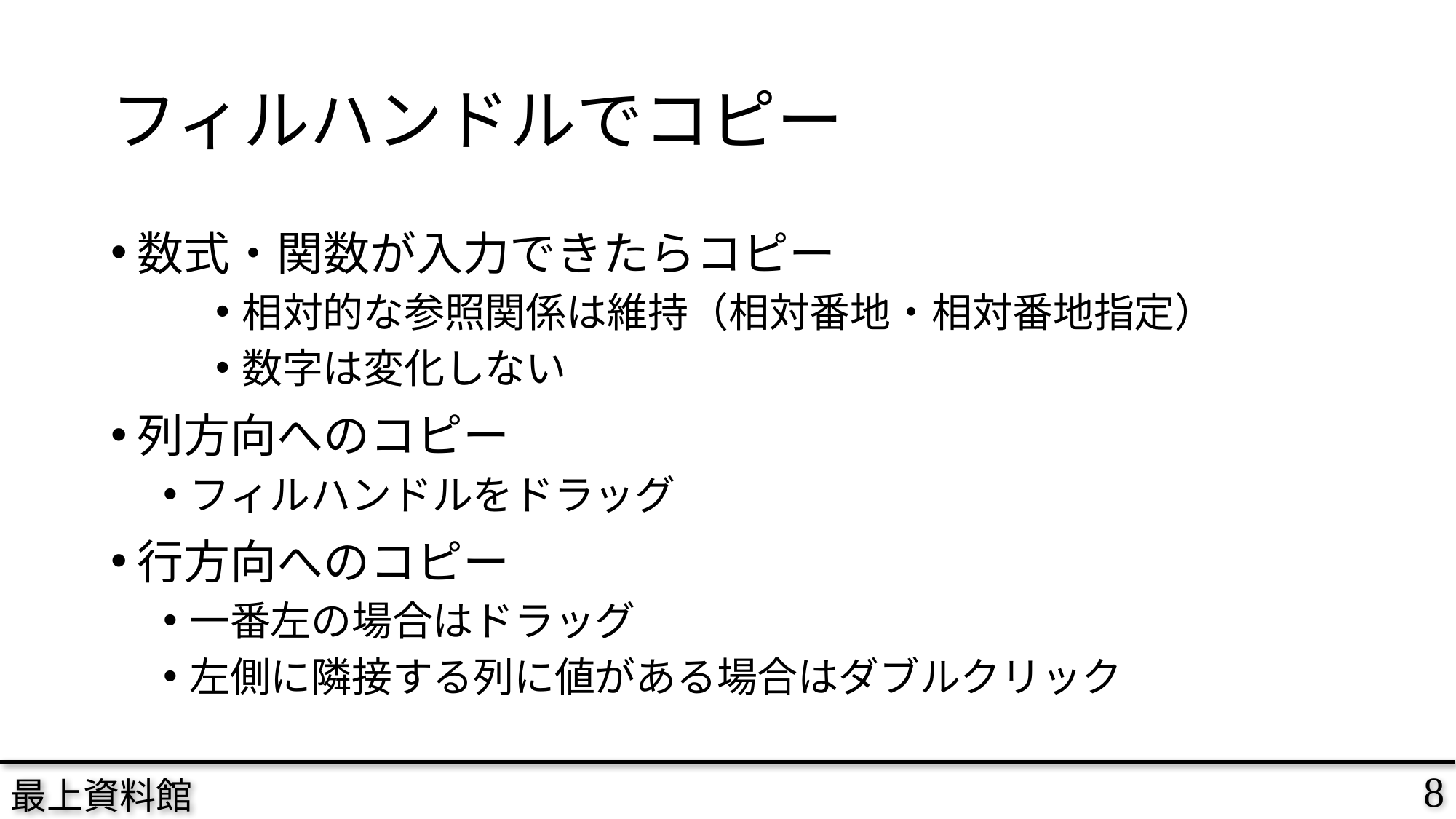

# フィルハンドルでコピー
数式・関数が入力できたらコピー
相対的な参照関係は維持（相対番地・相対番地指定）
数字は変化しない
列方向へのコピー
フィルハンドルをドラッグ
行方向へのコピー
一番左の場合はドラッグ
左側に隣接する列に値がある場合はダブルクリック